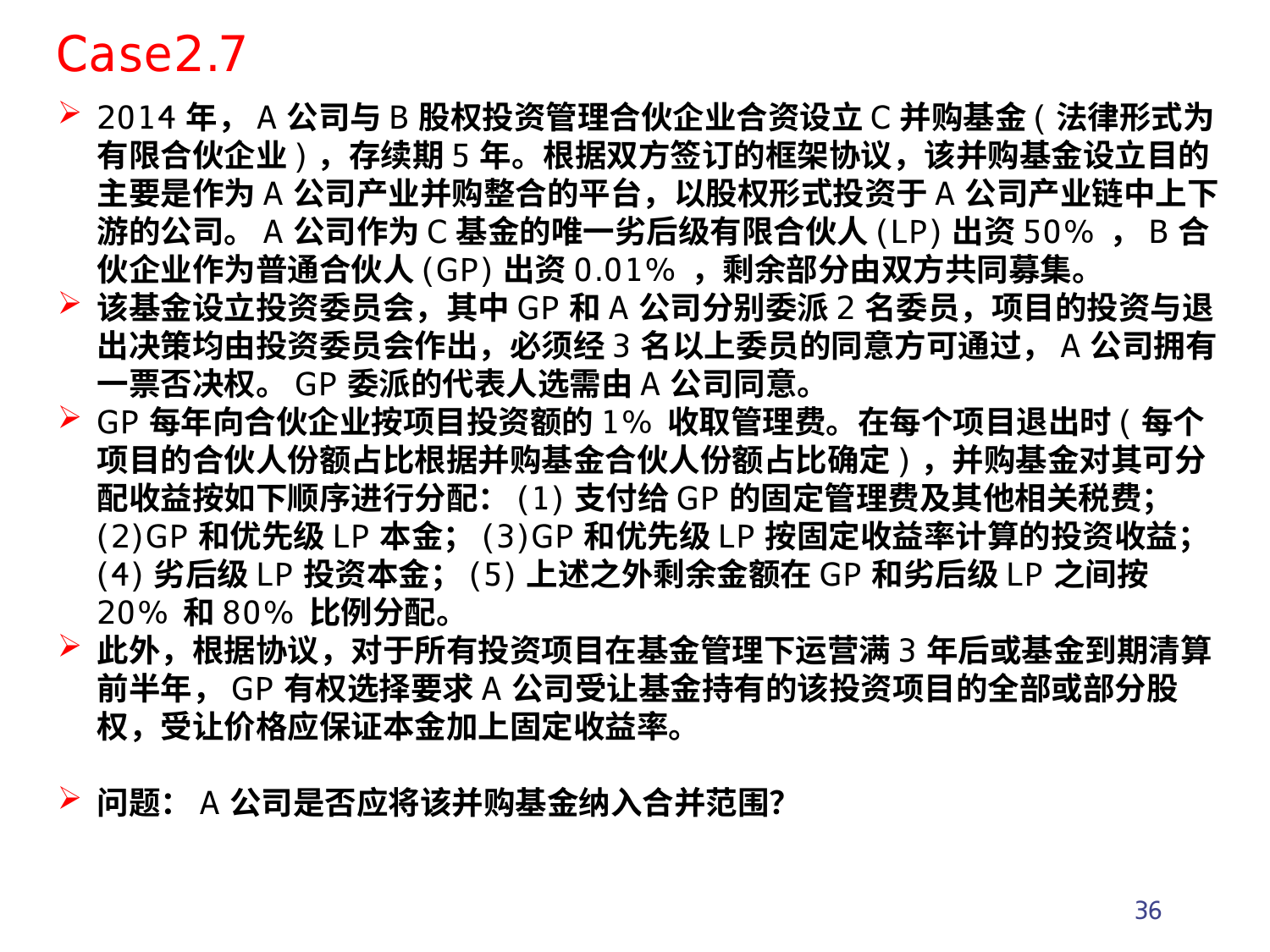

Case2.7
2014年，A公司与B股权投资管理合伙企业合资设立C并购基金(法律形式为有限合伙企业)，存续期5年。根据双方签订的框架协议，该并购基金设立目的主要是作为A公司产业并购整合的平台，以股权形式投资于A公司产业链中上下游的公司。A公司作为C基金的唯一劣后级有限合伙人(LP)出资50%，B合伙企业作为普通合伙人(GP)出资0.01%，剩余部分由双方共同募集。
该基金设立投资委员会，其中GP和A公司分别委派2名委员，项目的投资与退出决策均由投资委员会作出，必须经3名以上委员的同意方可通过，A公司拥有一票否决权。GP委派的代表人选需由A公司同意。
GP每年向合伙企业按项目投资额的1%收取管理费。在每个项目退出时(每个项目的合伙人份额占比根据并购基金合伙人份额占比确定)，并购基金对其可分配收益按如下顺序进行分配：(1)支付给GP的固定管理费及其他相关税费；(2)GP和优先级LP本金；(3)GP和优先级LP按固定收益率计算的投资收益；(4)劣后级LP投资本金；(5)上述之外剩余金额在GP和劣后级LP之间按20%和80%比例分配。
此外，根据协议，对于所有投资项目在基金管理下运营满3年后或基金到期清算前半年，GP有权选择要求A公司受让基金持有的该投资项目的全部或部分股权，受让价格应保证本金加上固定收益率。

问题：A公司是否应将该并购基金纳入合并范围？

36